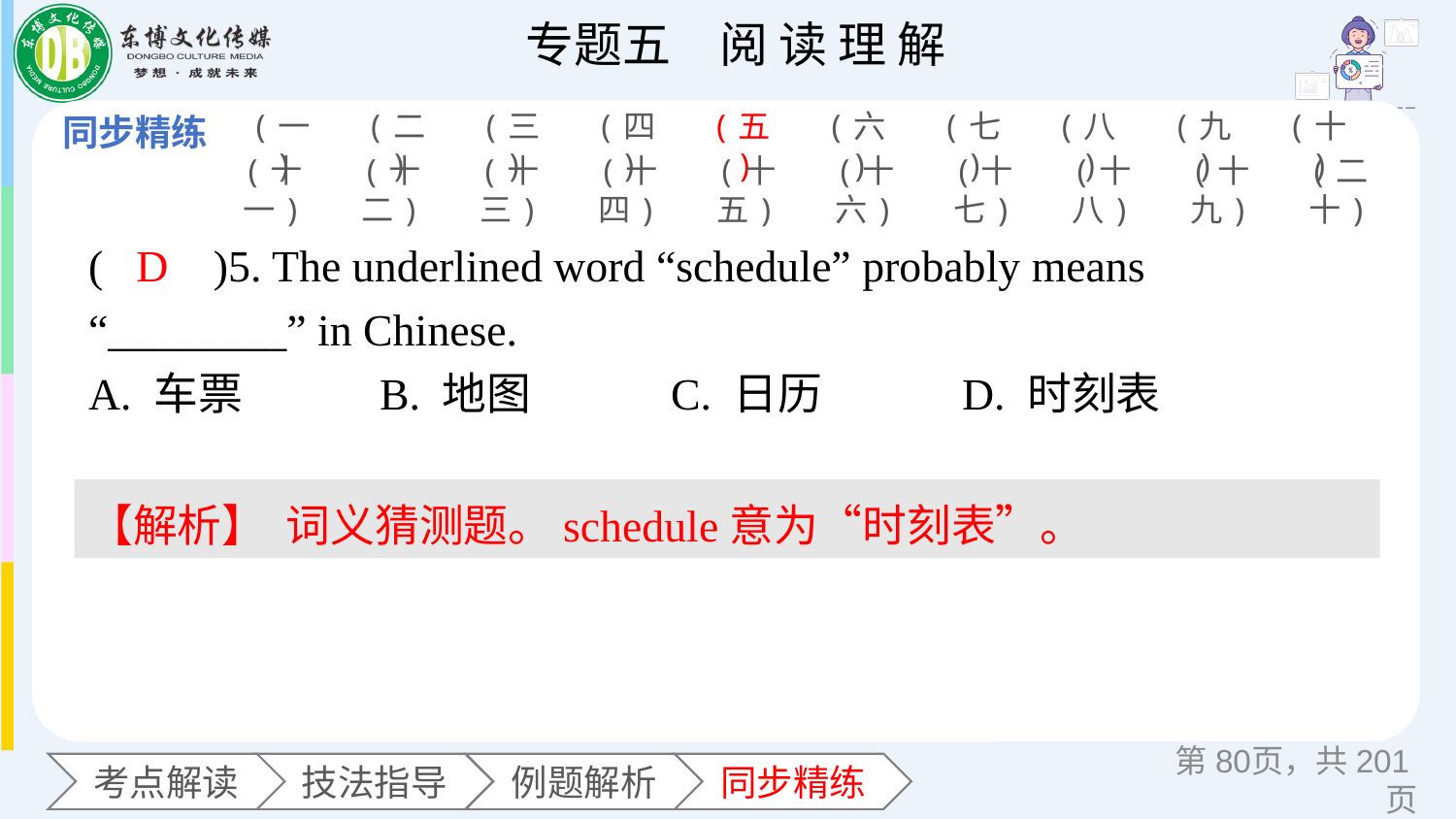

(一)
(二)
(三)
(四)
(五)
(六)
(七)
(八)
(九)
(十)
(十一)
(十二)
(十三)
(十四)
(十五)
(十六)
(十七)
(十八)
(十九)
(二十)
(　　)5. The underlined word “schedule” probably means “________” in Chinese.
A. 车票    	B. 地图    	C. 日历    	D. 时刻表
D
【解析】  词义猜测题。schedule意为“时刻表”。
第80页，共201页